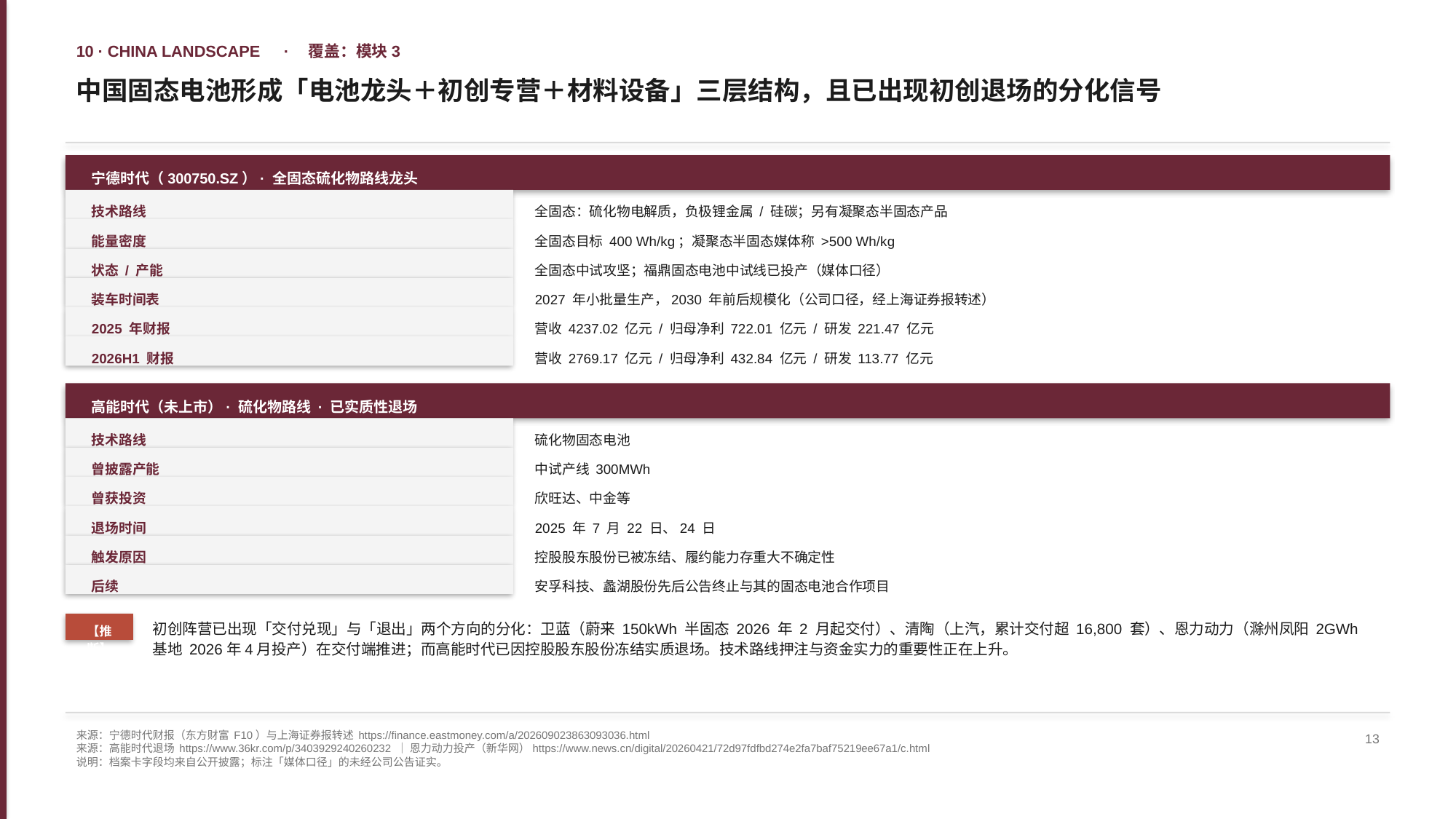

10 · CHINA LANDSCAPE　·　覆盖：模块3
中国固态电池形成「电池龙头＋初创专营＋材料设备」三层结构，且已出现初创退场的分化信号

宁德时代（300750.SZ）· 全固态硫化物路线龙头

技术路线
全固态：硫化物电解质，负极锂金属 / 硅碳；另有凝聚态半固态产品

能量密度
全固态目标 400 Wh/kg；凝聚态半固态媒体称 >500 Wh/kg

状态 / 产能
全固态中试攻坚；福鼎固态电池中试线已投产（媒体口径）

装车时间表
2027 年小批量生产，2030 年前后规模化（公司口径，经上海证券报转述）

2025 年财报
营收 4237.02 亿元 / 归母净利 722.01 亿元 / 研发 221.47 亿元

2026H1 财报
营收 2769.17 亿元 / 归母净利 432.84 亿元 / 研发 113.77 亿元

高能时代（未上市）· 硫化物路线 · 已实质性退场

技术路线
硫化物固态电池

曾披露产能
中试产线 300MWh

曾获投资
欣旺达、中金等

退场时间
2025 年 7 月 22 日、24 日

触发原因
控股股东股份已被冻结、履约能力存重大不确定性

后续
安孚科技、蠡湖股份先后公告终止与其的固态电池合作项目
初创阵营已出现「交付兑现」与「退出」两个方向的分化：卫蓝（蔚来 150kWh 半固态 2026 年 2 月起交付）、清陶（上汽，累计交付超 16,800 套）、恩力动力（滁州凤阳 2GWh 基地 2026年4月投产）在交付端推进；而高能时代已因控股股东股份冻结实质退场。技术路线押注与资金实力的重要性正在上升。

【推断】

来源：宁德时代财报（东方财富 F10）与上海证券报转述 https://finance.eastmoney.com/a/202609023863093036.html
来源：高能时代退场 https://www.36kr.com/p/3403929240260232 ｜ 恩力动力投产（新华网）https://www.news.cn/digital/20260421/72d97fdfbd274e2fa7baf75219ee67a1/c.html
说明：档案卡字段均来自公开披露；标注「媒体口径」的未经公司公告证实。
13